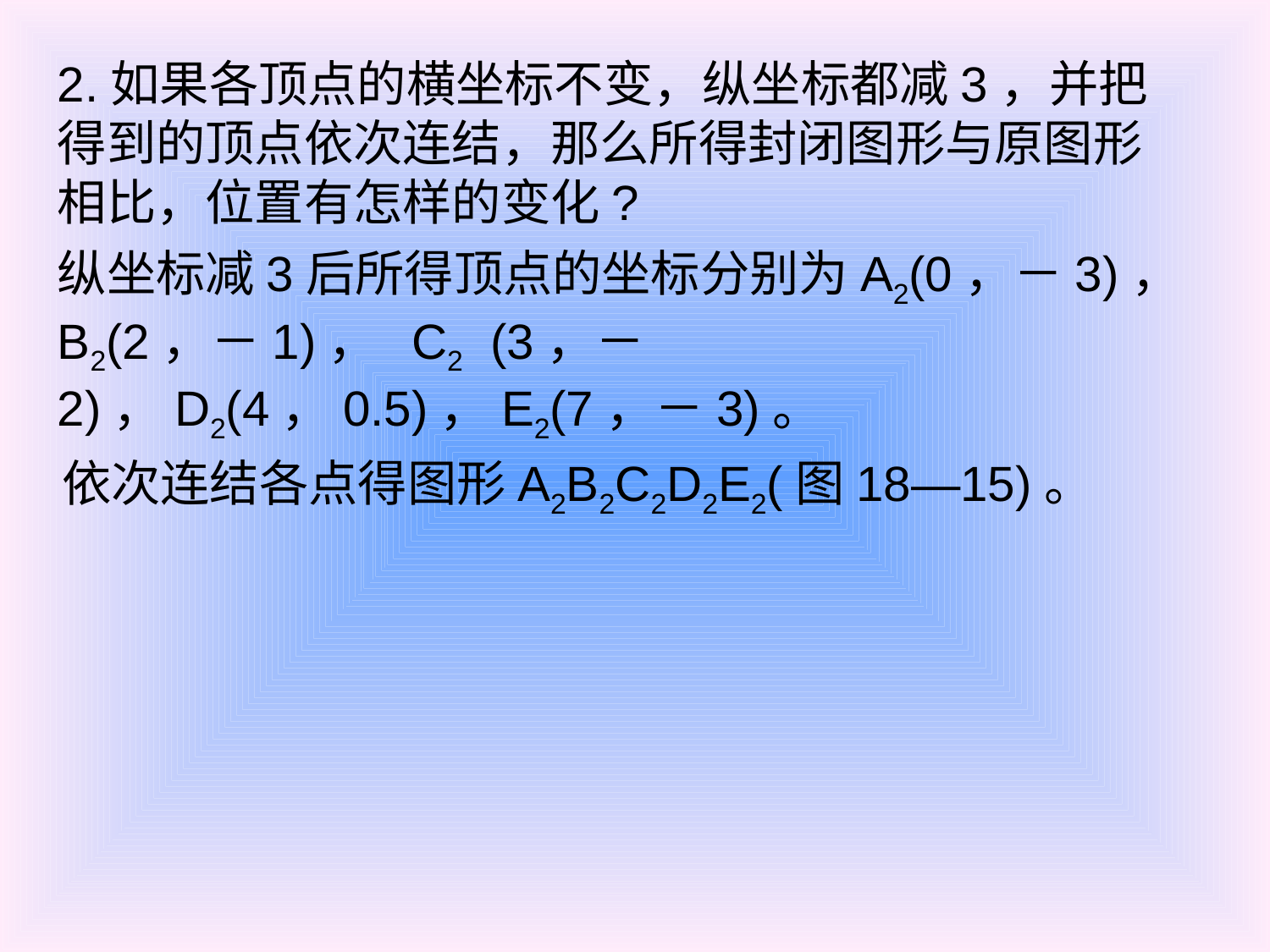

2.如果各顶点的横坐标不变，纵坐标都减3，并把得到的顶点依次连结，那么所得封闭图形与原图形相比，位置有怎样的变化?
纵坐标减3后所得顶点的坐标分别为A2(0，－3)，B2(2，－1)，  C2  (3，－2)，D2(4，0.5)，E2(7，－3)。
依次连结各点得图形A2B2C2D2E2(图18—15)。